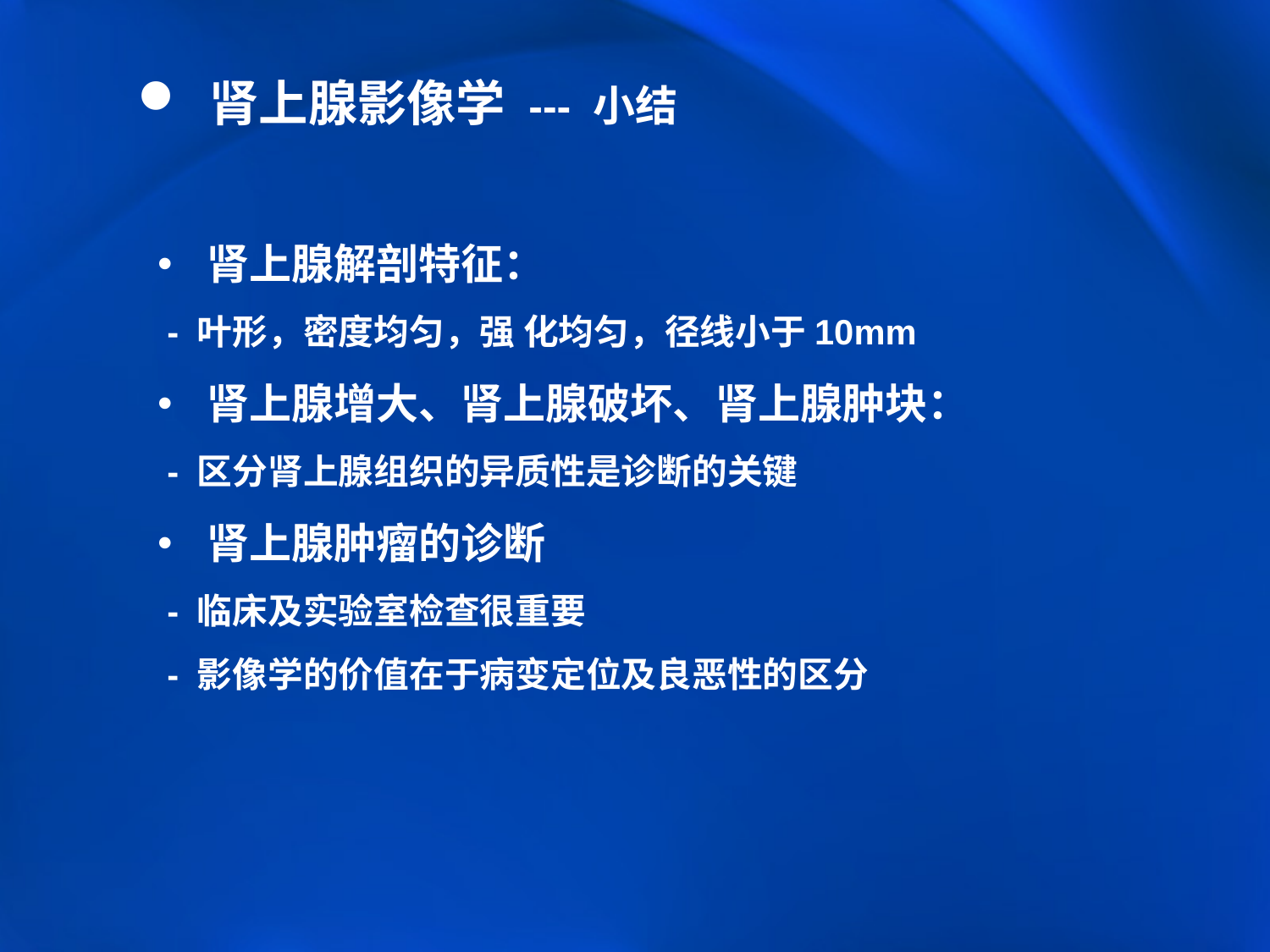

肾上腺影像学 --- 小结
肾上腺解剖特征：
 - 叶形，密度均匀，强 化均匀，径线小于10mm
肾上腺增大、肾上腺破坏、肾上腺肿块：
 - 区分肾上腺组织的异质性是诊断的关键
肾上腺肿瘤的诊断
 - 临床及实验室检查很重要
 - 影像学的价值在于病变定位及良恶性的区分